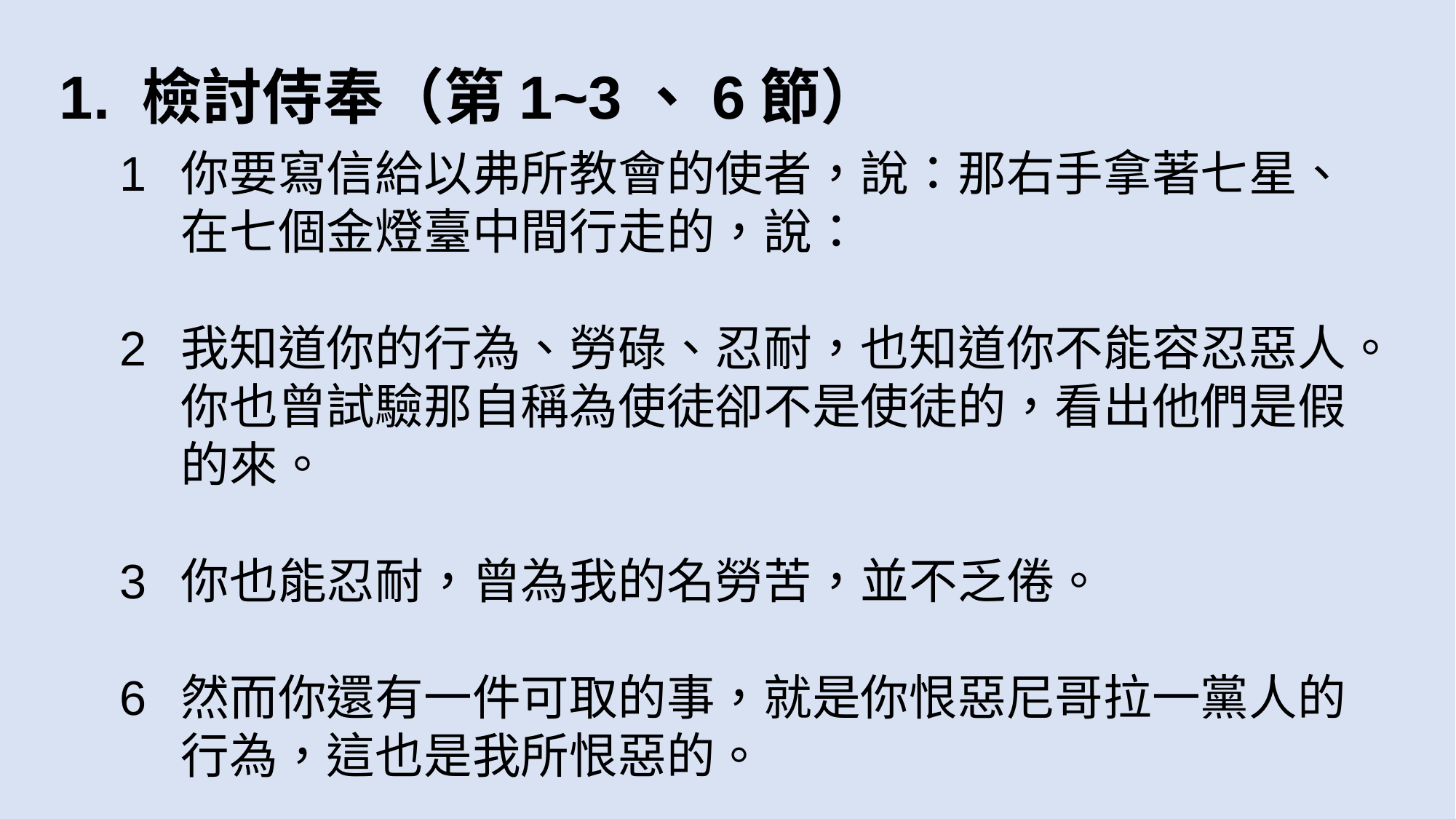

1. 檢討侍奉（第1~3、6節）
你要寫信給以弗所教會的使者，說：那右手拿著七星、在七個金燈臺中間行走的，說：

我知道你的行為、勞碌、忍耐，也知道你不能容忍惡人。你也曾試驗那自稱為使徒卻不是使徒的，看出他們是假的來。

你也能忍耐，曾為我的名勞苦，並不乏倦。

然而你還有一件可取的事，就是你恨惡尼哥拉一黨人的行為，這也是我所恨惡的。